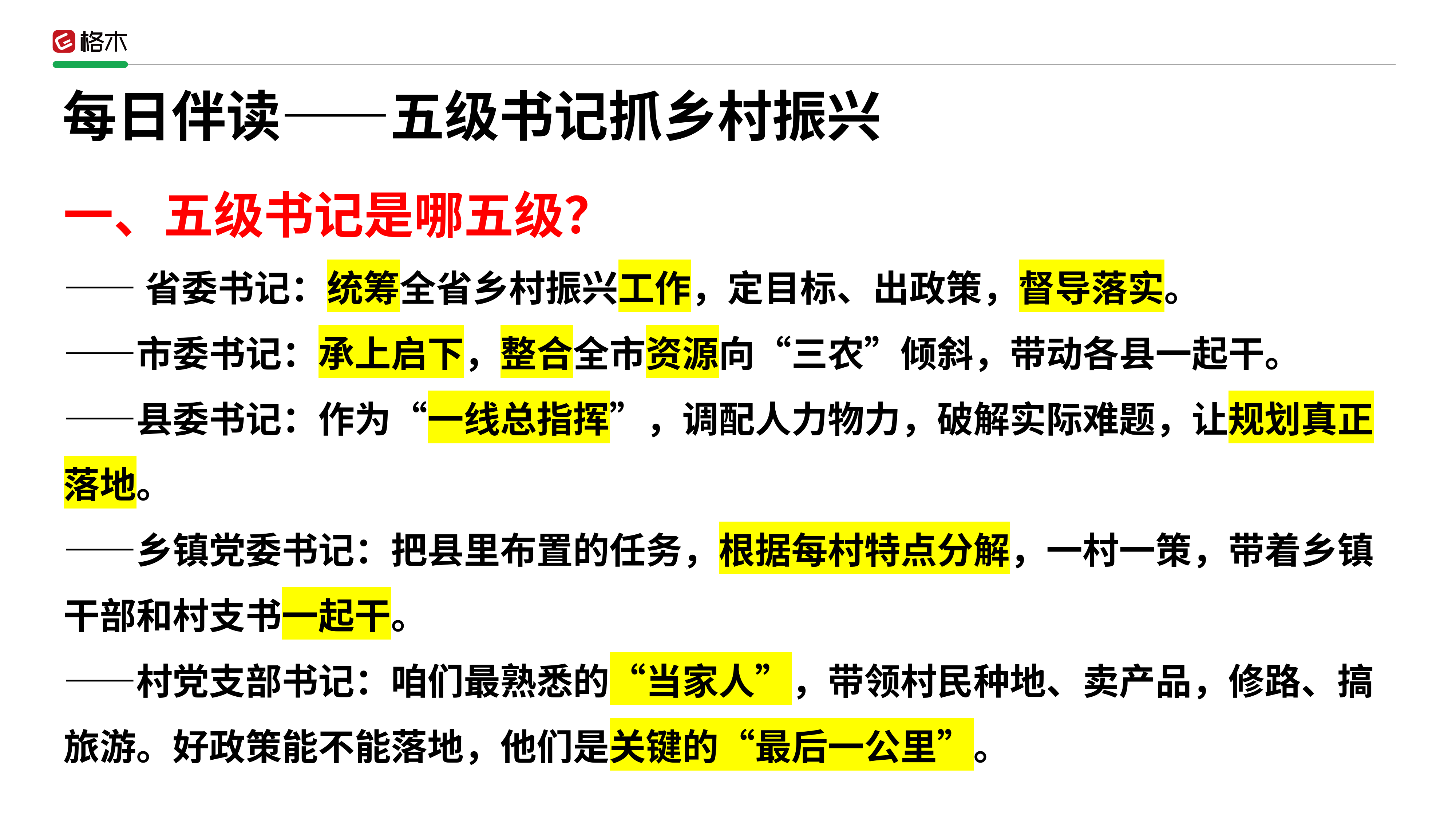

每日伴读——五级书记抓乡村振兴
一、五级书记是哪五级？
——省委书记：统筹全省乡村振兴工作，定目标、出政策，督导落实。
——市委书记：承上启下，整合全市资源向“三农”倾斜，带动各县一起干。
——县委书记：作为“一线总指挥”，调配人力物力，破解实际难题，让规划真正落地。
——乡镇党委书记：把县里布置的任务，根据每村特点分解，一村一策，带着乡镇干部和村支书一起干。
——村党支部书记：咱们最熟悉的“当家人”，带领村民种地、卖产品，修路、搞旅游。好政策能不能落地，他们是关键的“最后一公里”。